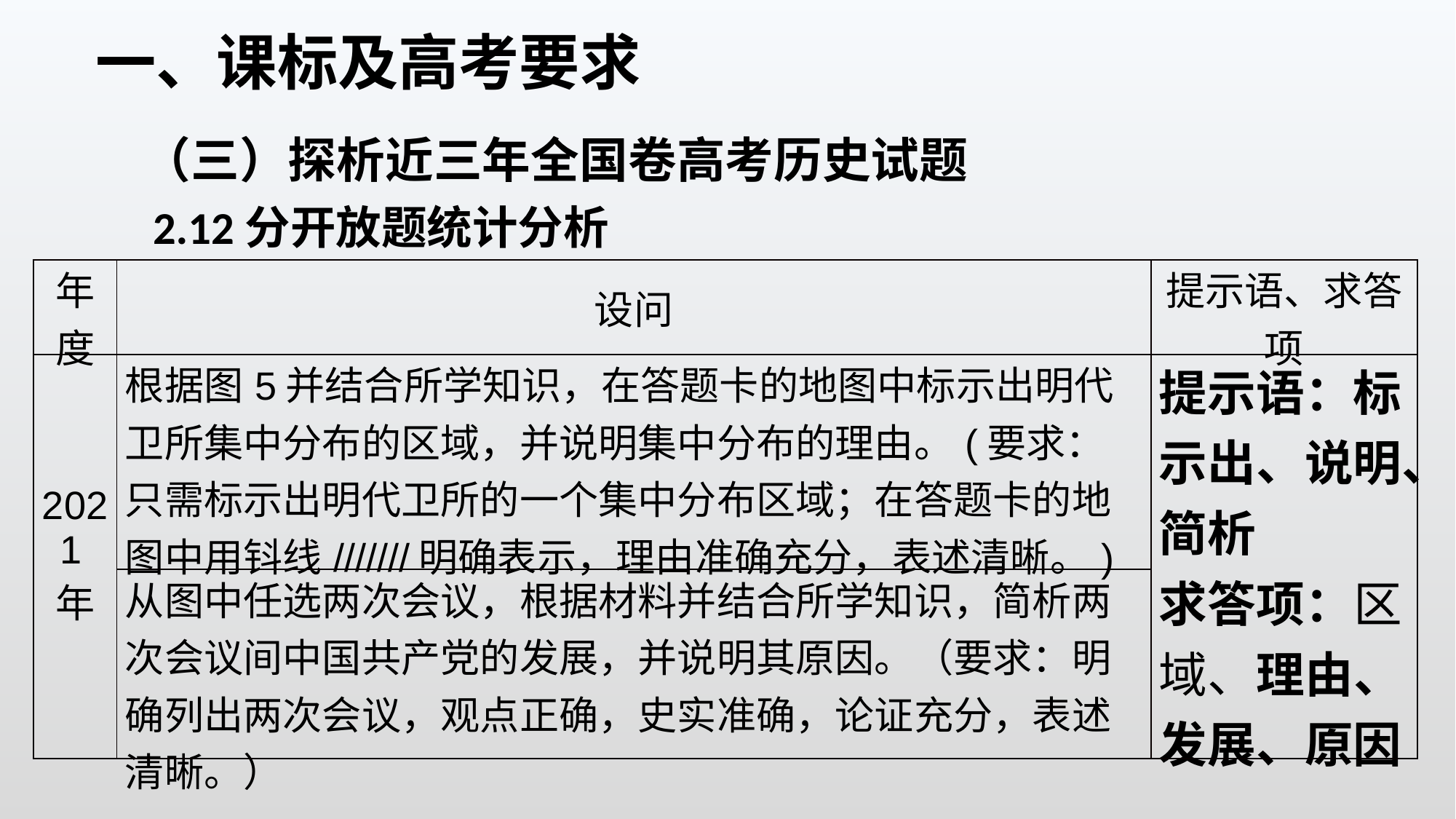

一、课标及高考要求
（三）探析近三年全国卷高考历史试题
2.12分开放题统计分析
| 年度 | 设问 | 提示语、求答项 |
| --- | --- | --- |
| 2021年 | 根据图5并结合所学知识，在答题卡的地图中标示出明代卫所集中分布的区域，并说明集中分布的理由。(要求：只需标示出明代卫所的一个集中分布区域；在答题卡的地图中用钭线///////明确表示，理由准确充分，表述清晰。) | 提示语：标示出、说明、简析 求答项：区域、理由、发展、原因 |
|  | 从图中任选两次会议，根据材料并结合所学知识，简析两次会议间中国共产党的发展，并说明其原因。（要求：明确列出两次会议，观点正确，史实准确，论证充分，表述清晰。） |  |